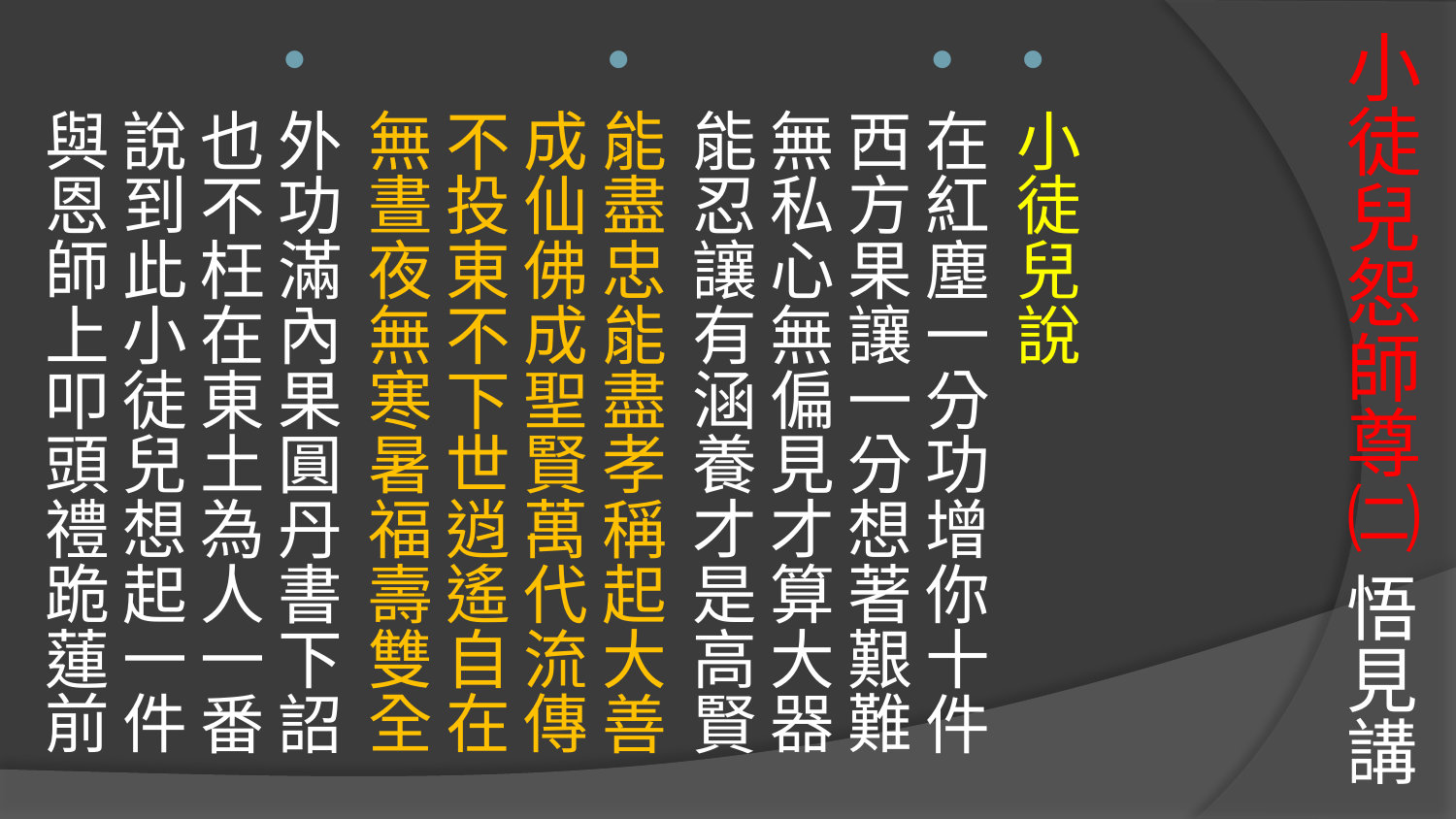

# 小徒兒怨師尊㈡ 悟見講
小徒兒說
在紅塵一分功增你十件
西方果讓一分想著艱難
無私心無偏見才算大器
能忍讓有涵養才是高賢
能盡忠能盡孝稱起大善
成仙佛成聖賢萬代流傳
不投東不下世逍遙自在
無晝夜無寒暑福壽雙全
外功滿內果圓丹書下詔
也不枉在東土為人一番
說到此小徒兒想起一件
與恩師上叩頭禮跪蓮前